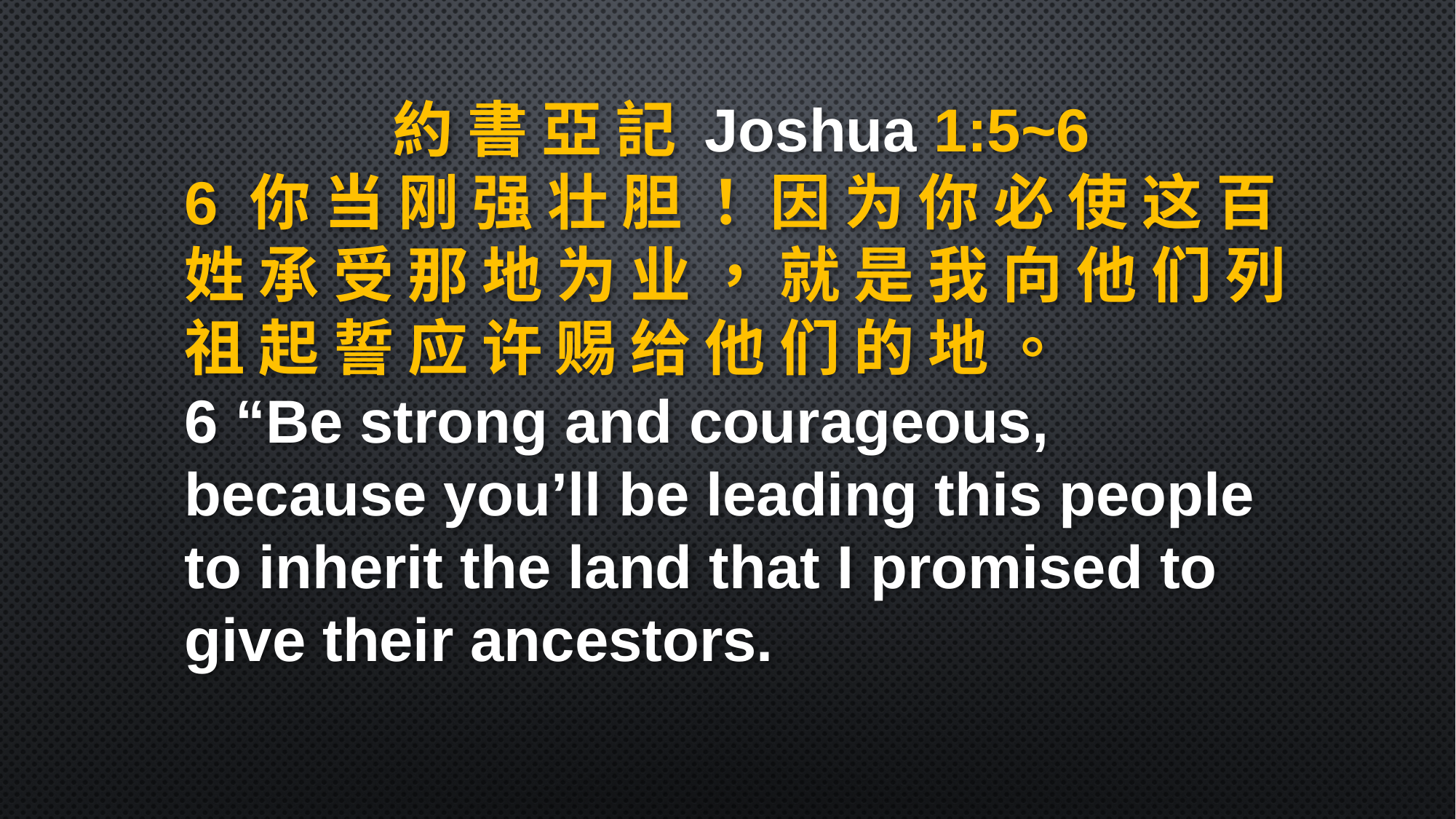

約 書 亞 記 Joshua 1:5~6
6 你 当 刚 强 壮 胆 ！ 因 为 你 必 使 这 百 姓 承 受 那 地 为 业 ， 就 是 我 向 他 们 列 祖 起 誓 应 许 赐 给 他 们 的 地 。
6 “Be strong and courageous, because you’ll be leading this people to inherit the land that I promised to give their ancestors.